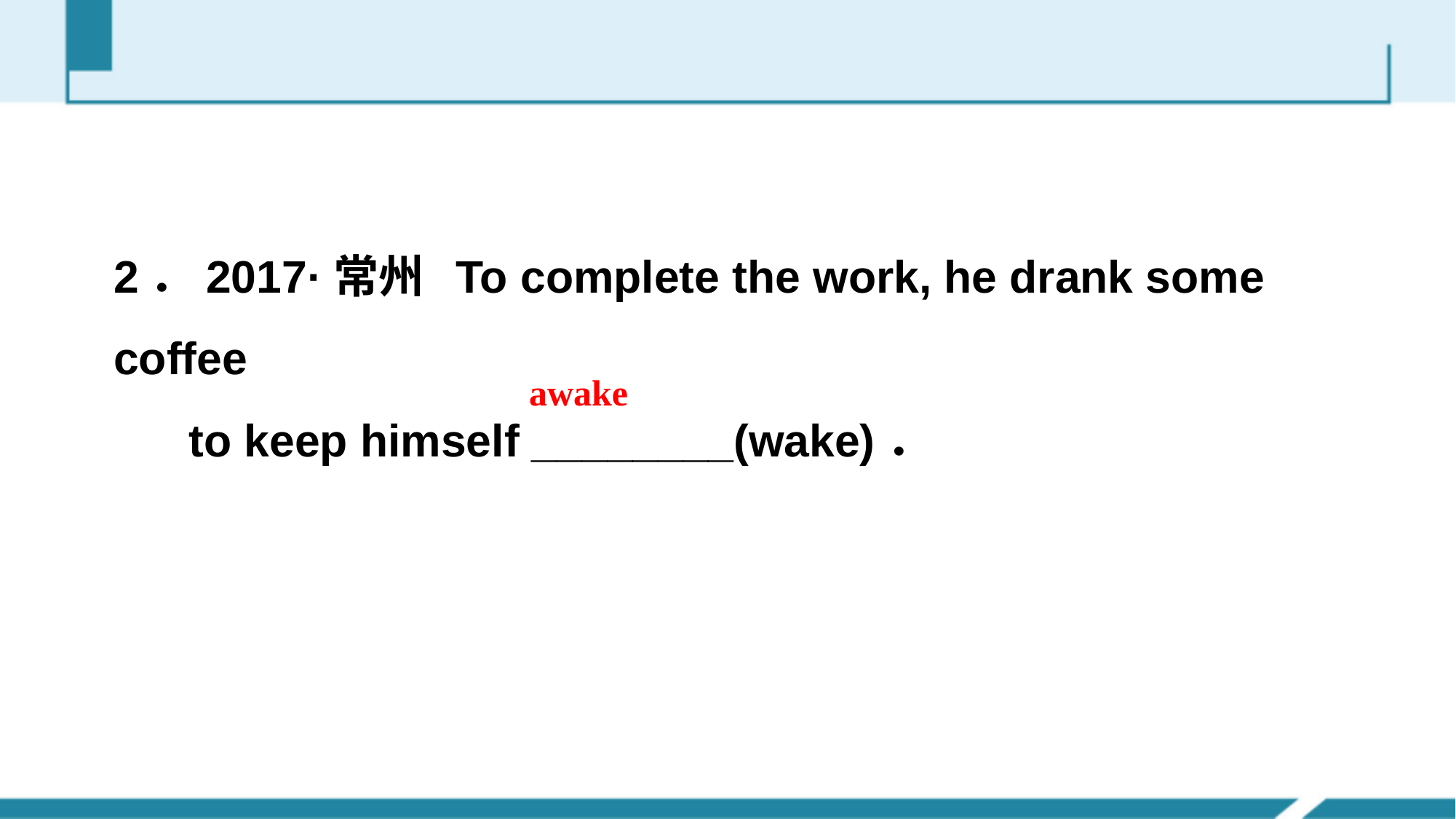

#
2．2017·常州  To complete the work, he drank some coffee
      to keep himself ________(wake)．
awake